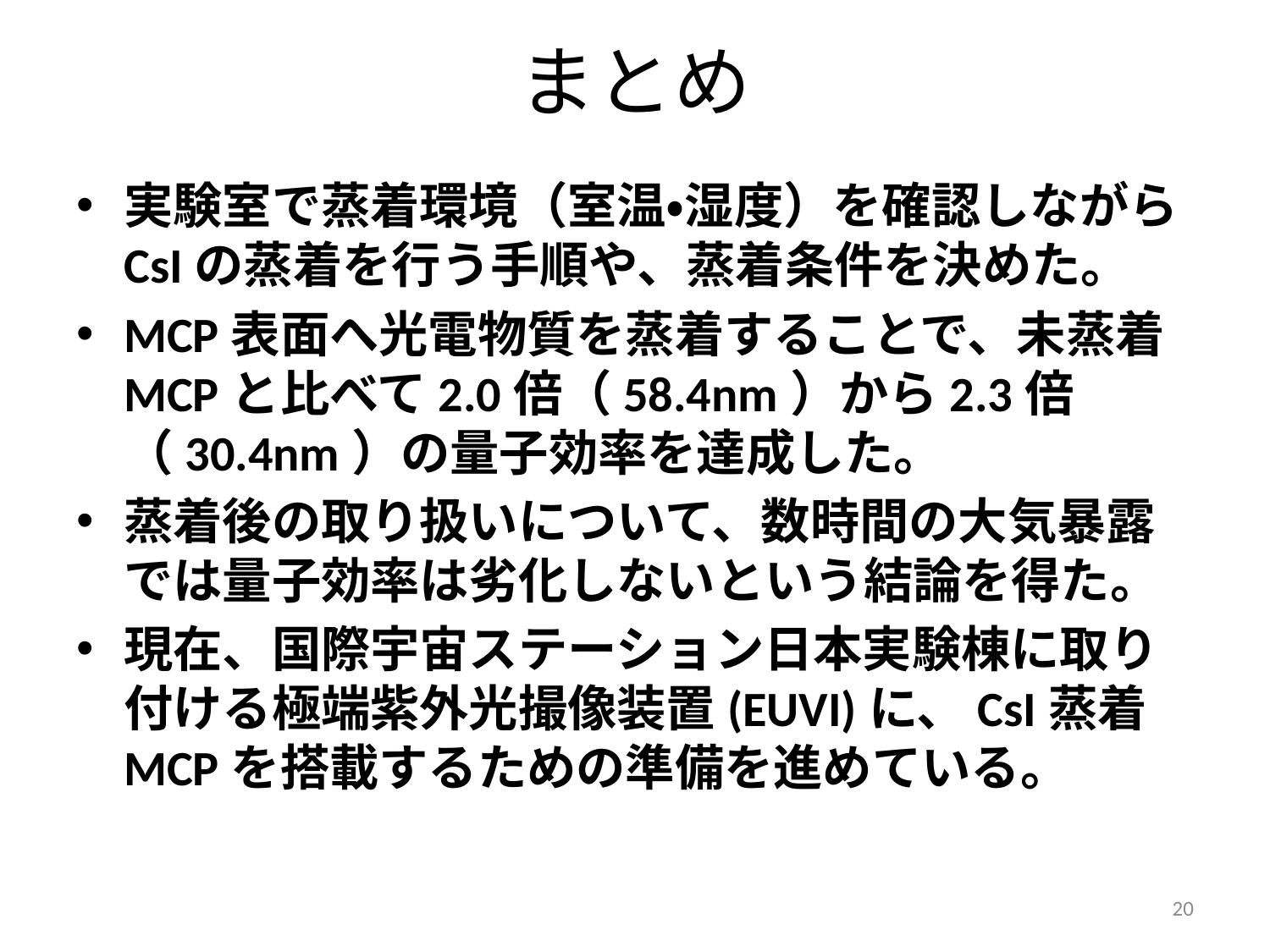

# まとめ
実験室で蒸着環境（室温・湿度）を確認しながらCsIの蒸着を行う手順や、蒸着条件を決めた。
MCP表面へ光電物質を蒸着することで、未蒸着MCPと比べて2.0倍（58.4nm）から2.3倍（30.4nm）の量子効率を達成した。
蒸着後の取り扱いについて、数時間の大気暴露では量子効率は劣化しないという結論を得た。
現在、国際宇宙ステーション日本実験棟に取り付ける極端紫外光撮像装置(EUVI)に、CsI蒸着MCPを搭載するための準備を進めている。
20